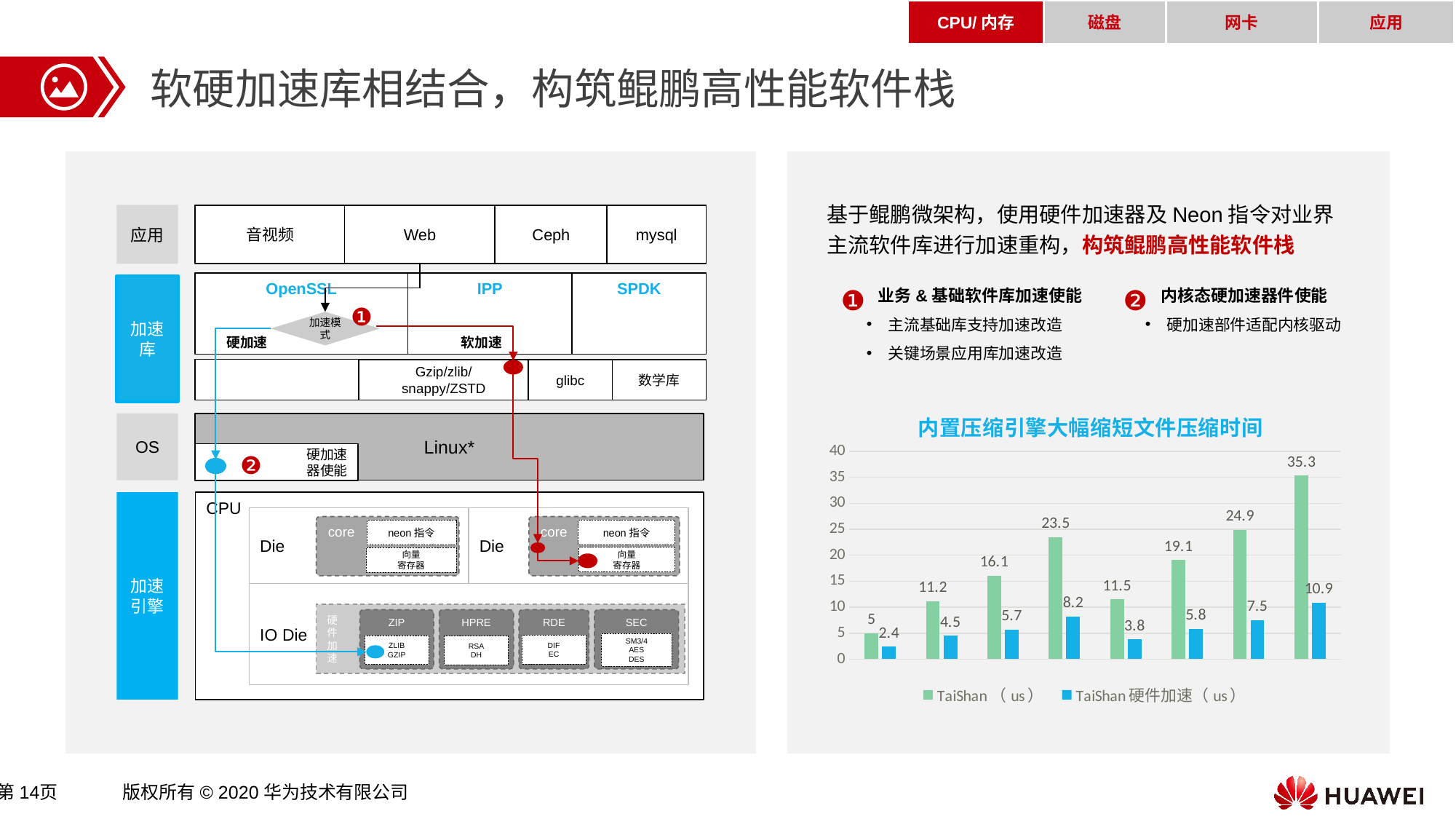

CPU/内存
磁盘
网卡
应用
软硬加速库相结合，构筑鲲鹏高性能软件栈

基于鲲鹏微架构，使用硬件加速器及Neon指令对业界主流软件库进行加速重构，构筑鲲鹏高性能软件栈
应用
音视频
Web
Ceph
mysql

  业务&基础软件库加速使能
主流基础库支持加速改造
关键场景应用库加速改造
   内核态硬加速器件使能
硬加速部件适配内核驱动
OpenSSL
SPDK
IPP
加速库
❶
❷
❶

加速模式

软加速
硬加速

Gzip/zlib/
snappy/ZSTD
glibc
数学库

### Chart: 内置压缩引擎大幅缩短文件压缩时间

| Category | TaiShan（us） | TaiShan硬件加速（us） |
|---|---|---|
| compress_1KB | 5.0 | 2.4 |
| compress_4KB | 11.2 | 4.5 |
| compress_8KB | 16.1 | 5.7 |
| compress_16KB | 23.5 | 8.2 |
| decompress_1KB | 11.5 | 3.8 |
| decompress_4KB | 19.1 | 5.8 |
| decompress_8KB | 24.9 | 7.5 |
| decompress_16KB | 35.3 | 10.9 |
OS
Linux*
硬加速
器使能
❷

加速引擎
CPU
Die
Die
core
向量
寄存器
neon指令
core
neon指令
向量
寄存器

IO Die
硬
件
加
速
ZIP
HPRE
RDE
SEC
SM3/4
AES
DES
DIF
EC
ZLIB
GZIP
RSA
DH